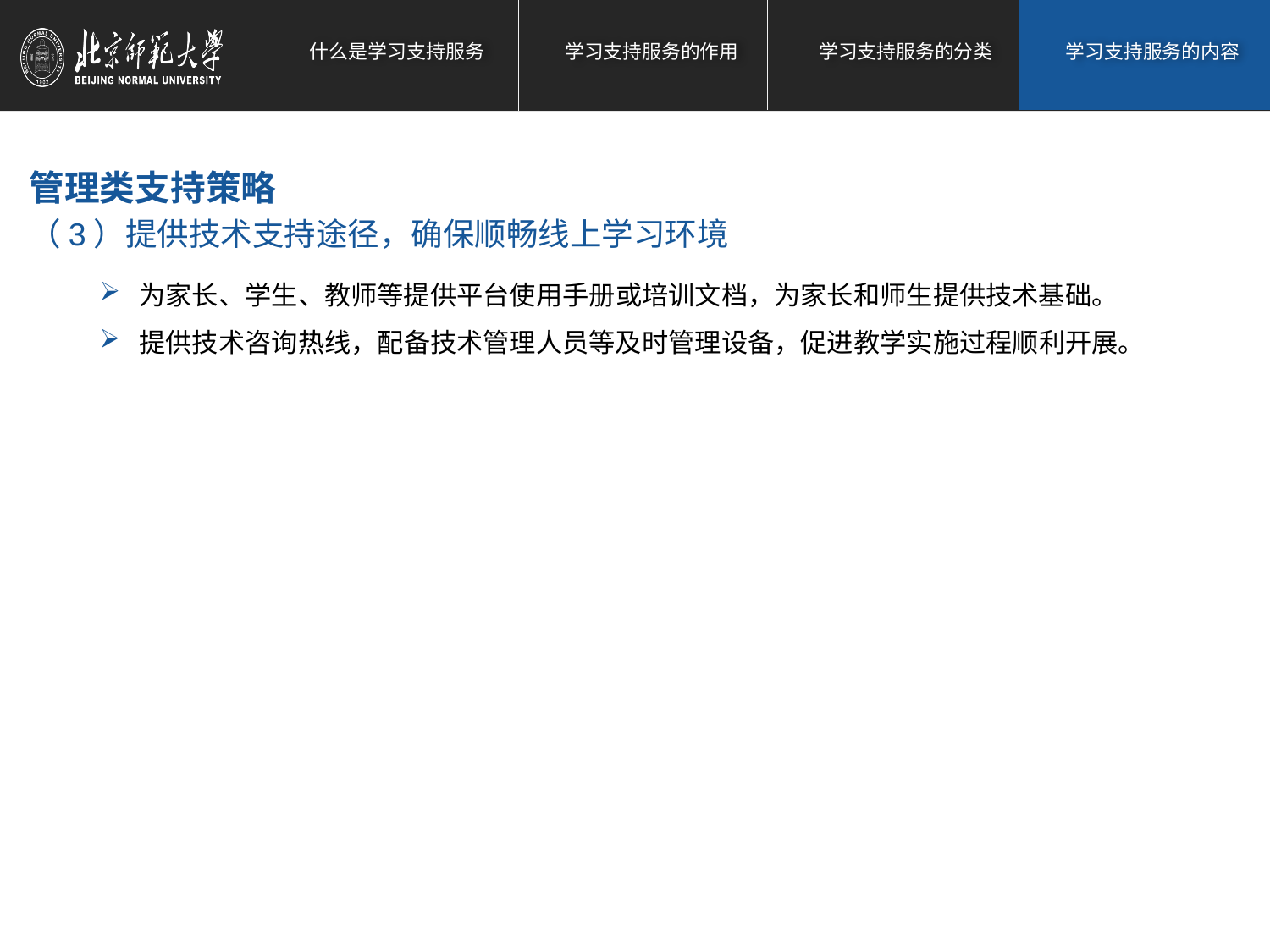

管理类支持策略
（3）提供技术支持途径，确保顺畅线上学习环境
为家长、学生、教师等提供平台使用手册或培训文档，为家长和师生提供技术基础。
提供技术咨询热线，配备技术管理人员等及时管理设备，促进教学实施过程顺利开展。